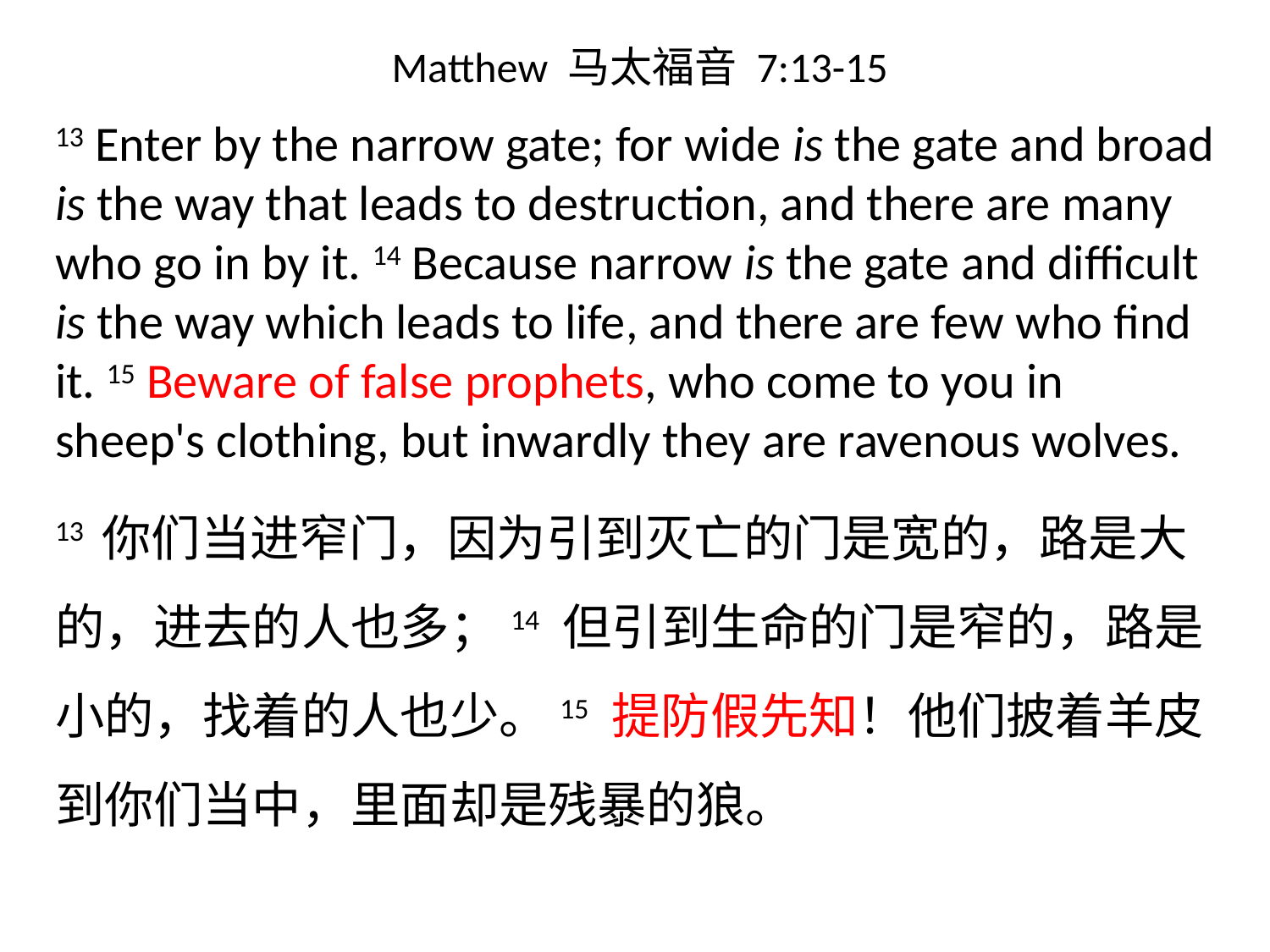

# Matthew 马太福音 7:13-15
13 Enter by the narrow gate; for wide is the gate and broad is the way that leads to destruction, and there are many who go in by it. 14 Because narrow is the gate and difficult is the way which leads to life, and there are few who find it. 15 Beware of false prophets, who come to you in sheep's clothing, but inwardly they are ravenous wolves.
13 你们当进窄门，因为引到灭亡的门是宽的，路是大的，进去的人也多；14 但引到生命的门是窄的，路是小的，找着的人也少。15 提防假先知！他们披着羊皮到你们当中，里面却是残暴的狼。